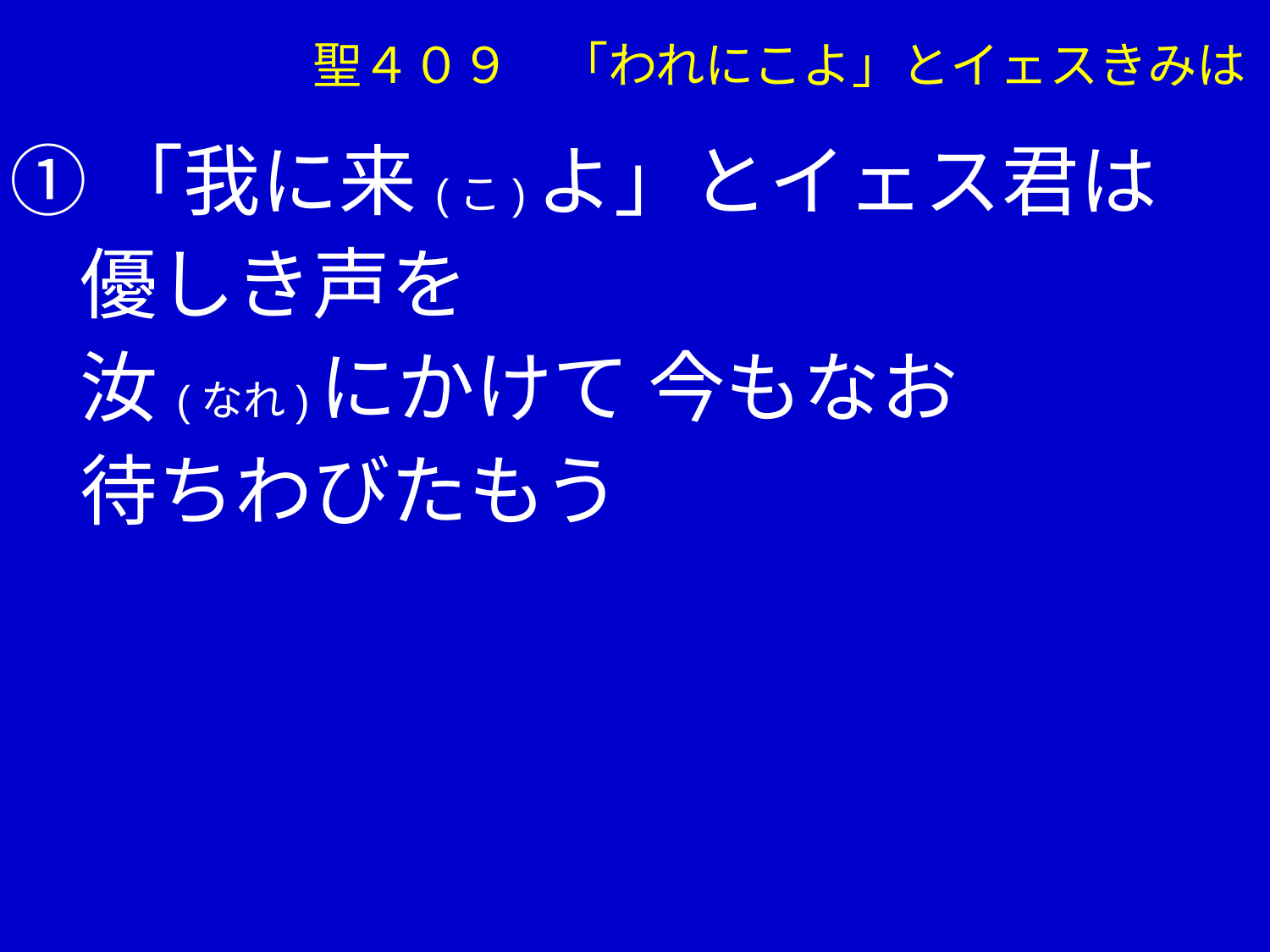

聖４０９　「われにこよ」とイェスきみは
①「我に来(こ)よ」とイェス君は
   優しき声を
   汝(なれ)にかけて 今もなお
   待ちわびたもう